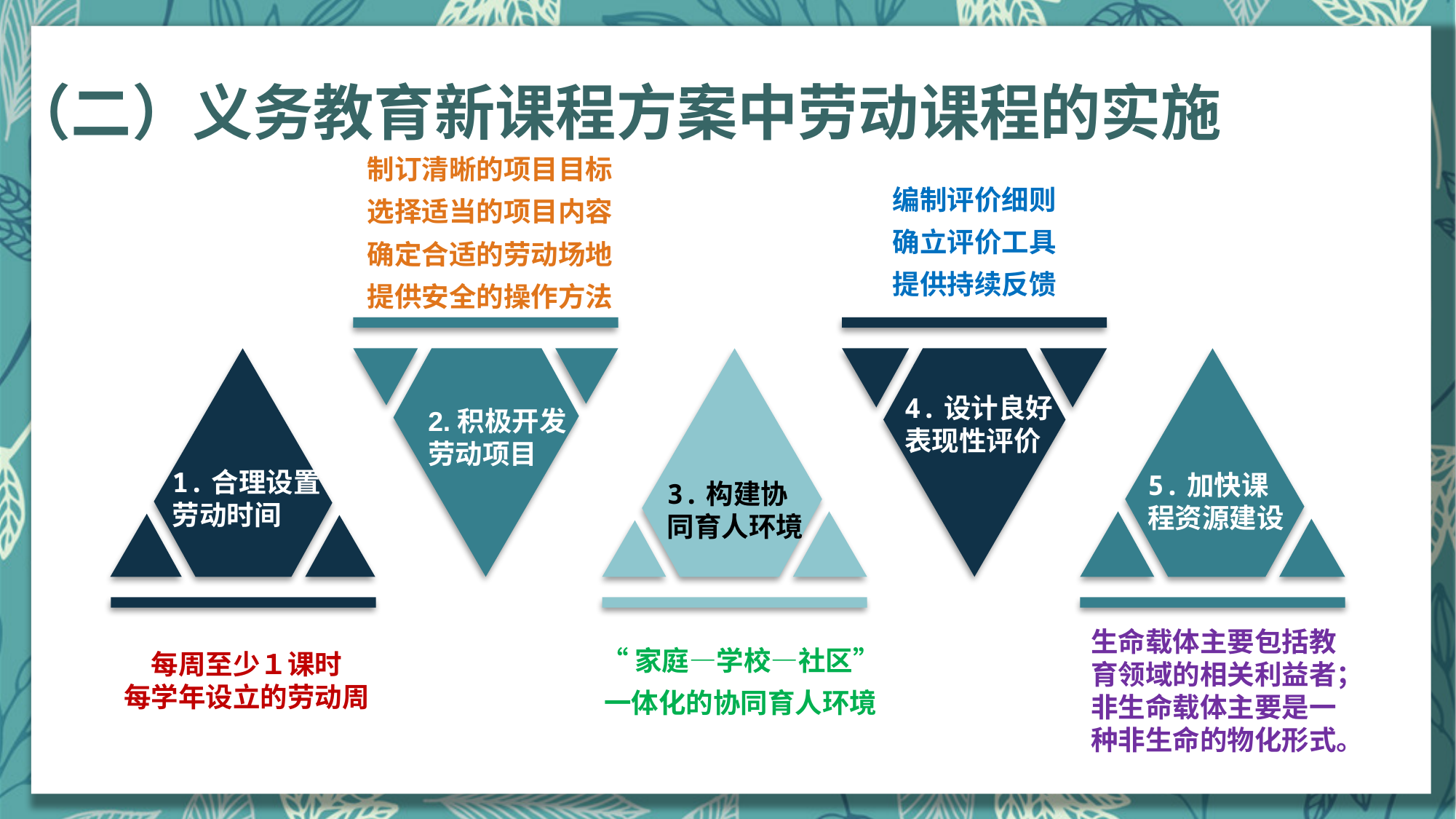

（二）义务教育新课程方案中劳动课程的实施
制订清晰的项目目标
选择适当的项目内容
确定合适的劳动场地
提供安全的操作方法
编制评价细则
确立评价工具
提供持续反馈

4.设计良好表现性评价
2.积极开发劳动项目
1.合理设置劳动时间
5.加快课程资源建设
3.构建协同育人环境

生命载体主要包括教育领域的相关利益者；
非生命载体主要是一种非生命的物化形式。
“家庭—学校—社区”
一体化的协同育人环境
每周至少１课时
每学年设立的劳动周